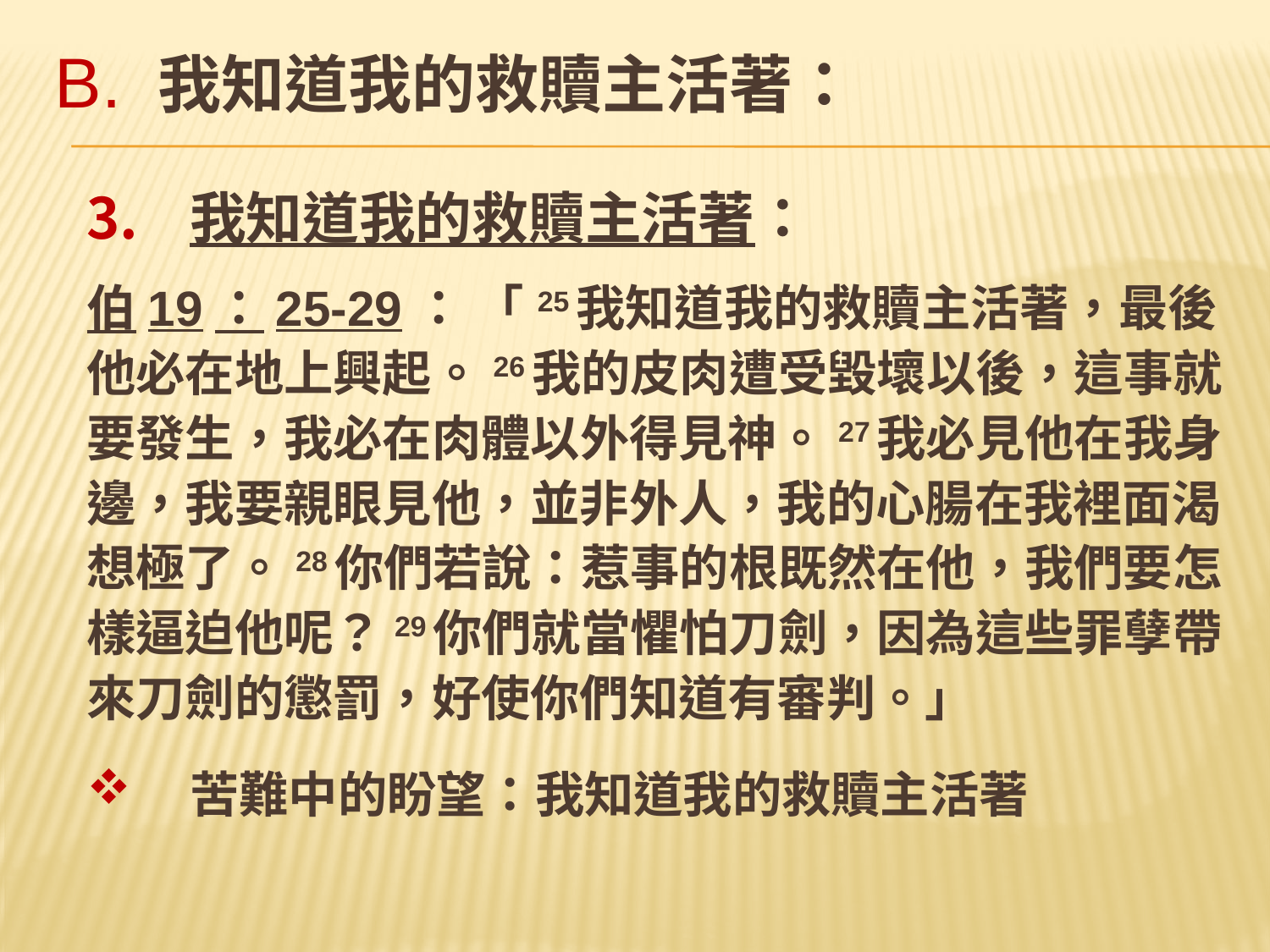

# B. 我知道我的救贖主活著：
我知道我的救贖主活著：
伯19：25-29： 「 25我知道我的救贖主活著，最後他必在地上興起。26我的皮肉遭受毀壞以後，這事就要發生，我必在肉體以外得見神。27我必見他在我身邊，我要親眼見他，並非外人，我的心腸在我裡面渴想極了。28你們若說：惹事的根既然在他，我們要怎樣逼迫他呢？29你們就當懼怕刀劍，因為這些罪孽帶來刀劍的懲罰，好使你們知道有審判。」
苦難中的盼望：我知道我的救贖主活著